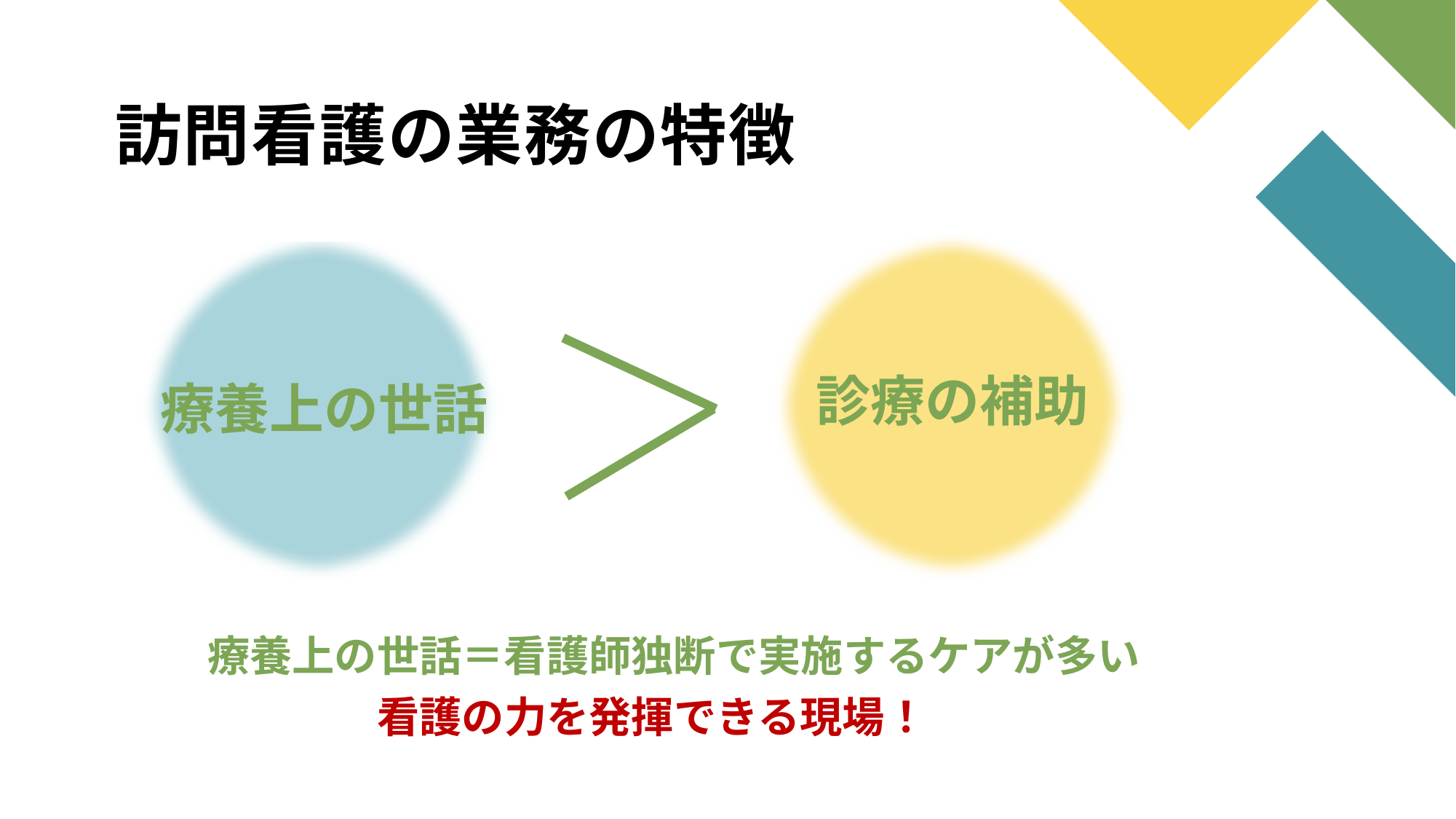

# 訪問看護の業務の特徴

診療の補助
療養上の世話
療養上の世話＝看護師独断で実施するケアが多い
　　　　看護の力を発揮できる現場！